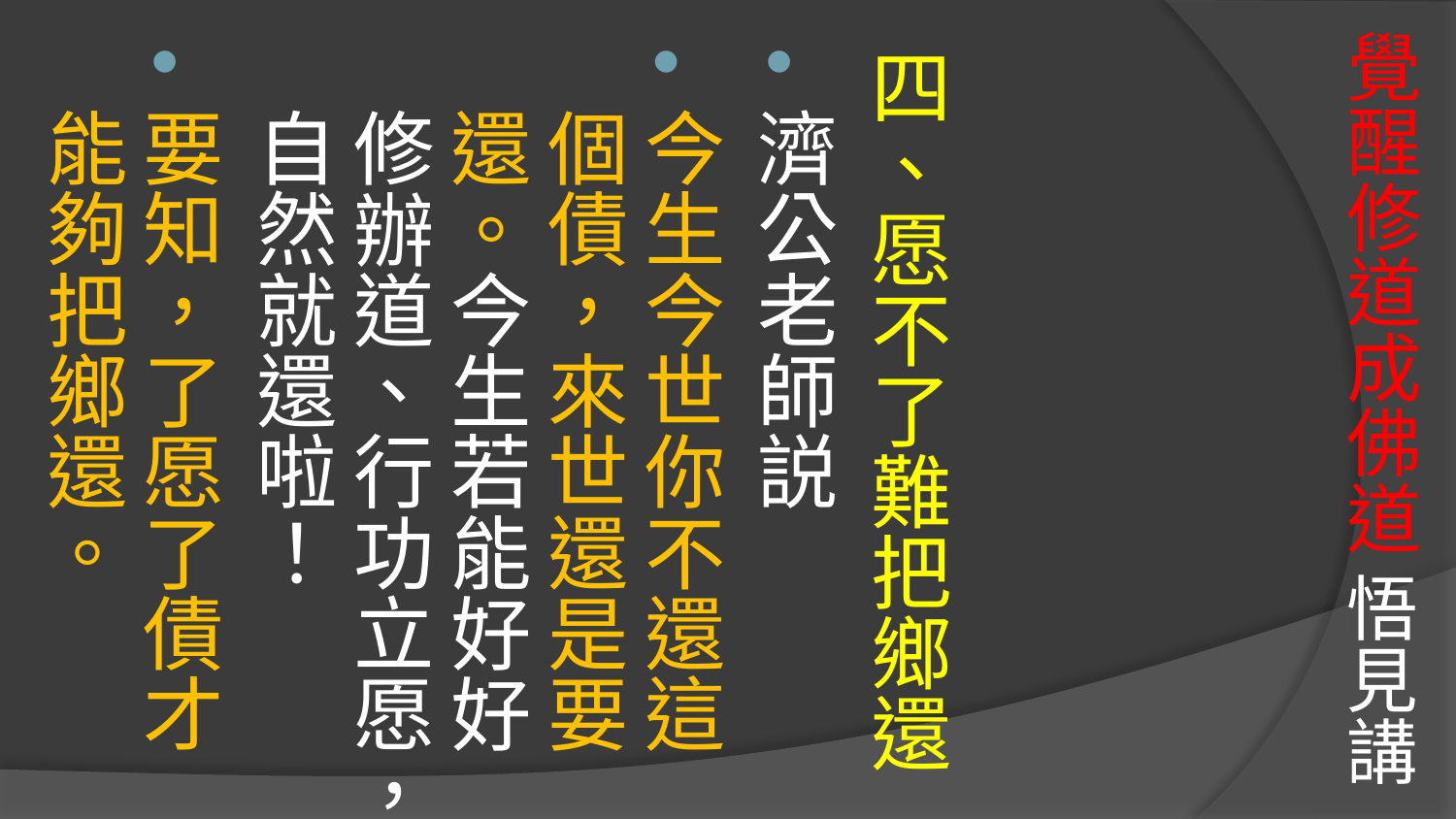

# 覺醒修道成佛道 悟見講
四、愿不了難把鄉還
濟公老師説
今生今世你不還這個債，來世還是要還。今生若能好好修辦道、行功立愿，自然就還啦！
要知，了愿了債才能夠把鄉還。